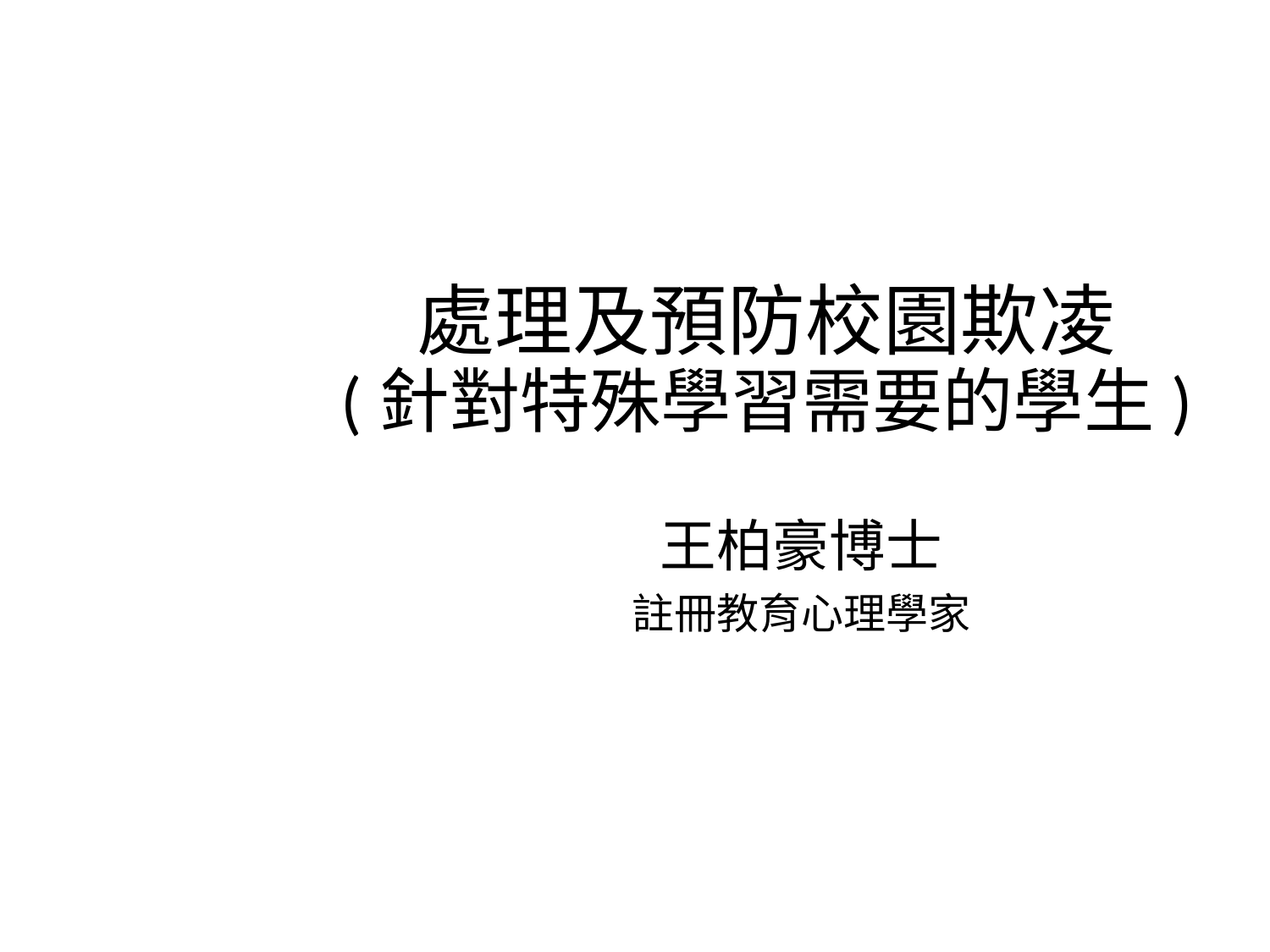

# 處理及預防校園欺凌 (針對特殊學習需要的學生)
王柏豪博士
註冊教育心理學家